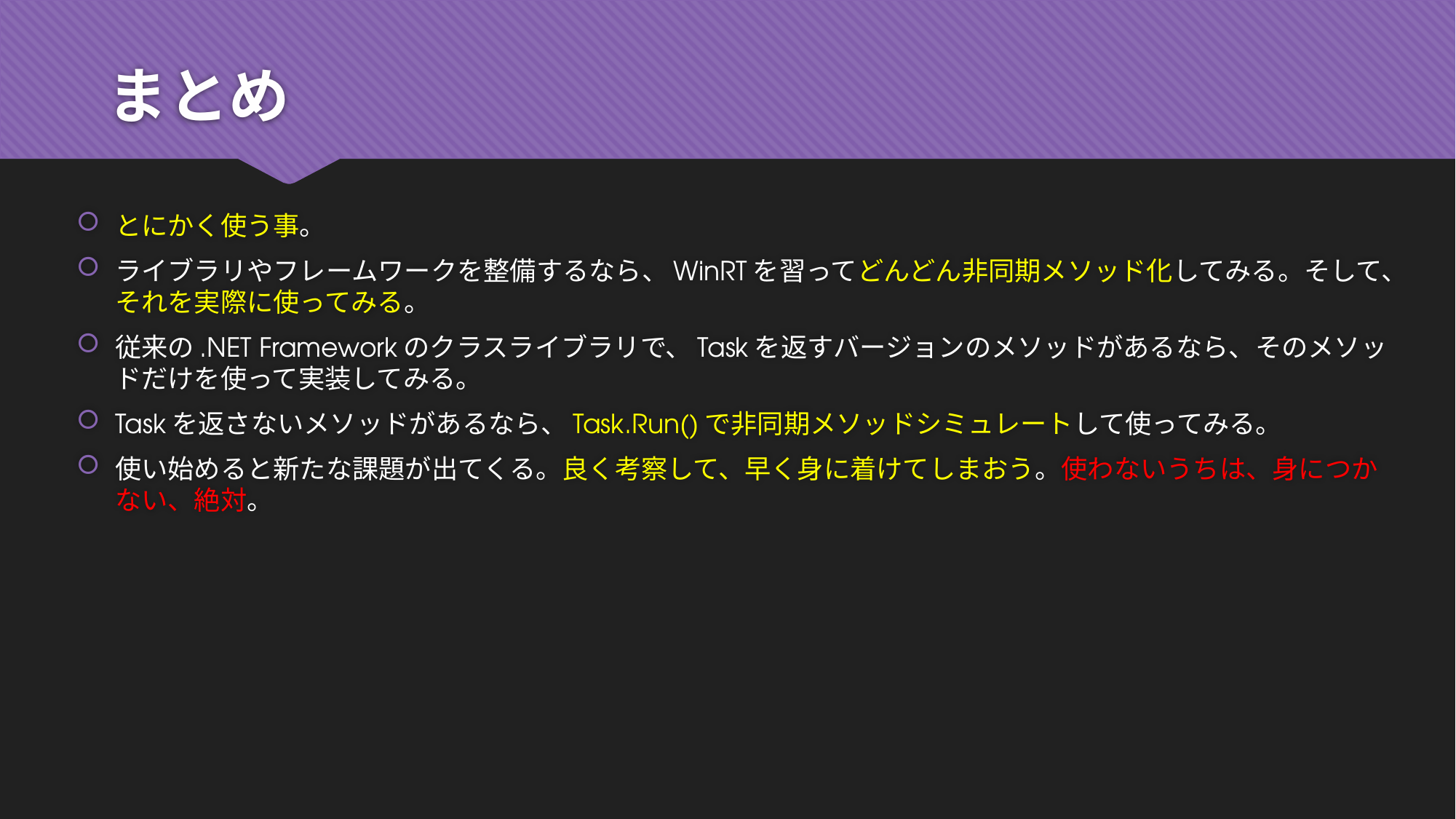

# まとめ
とにかく使う事。
ライブラリやフレームワークを整備するなら、WinRTを習ってどんどん非同期メソッド化してみる。そして、それを実際に使ってみる。
従来の.NET Frameworkのクラスライブラリで、Taskを返すバージョンのメソッドがあるなら、そのメソッドだけを使って実装してみる。
Taskを返さないメソッドがあるなら、Task.Run()で非同期メソッドシミュレートして使ってみる。
使い始めると新たな課題が出てくる。良く考察して、早く身に着けてしまおう。使わないうちは、身につかない、絶対。